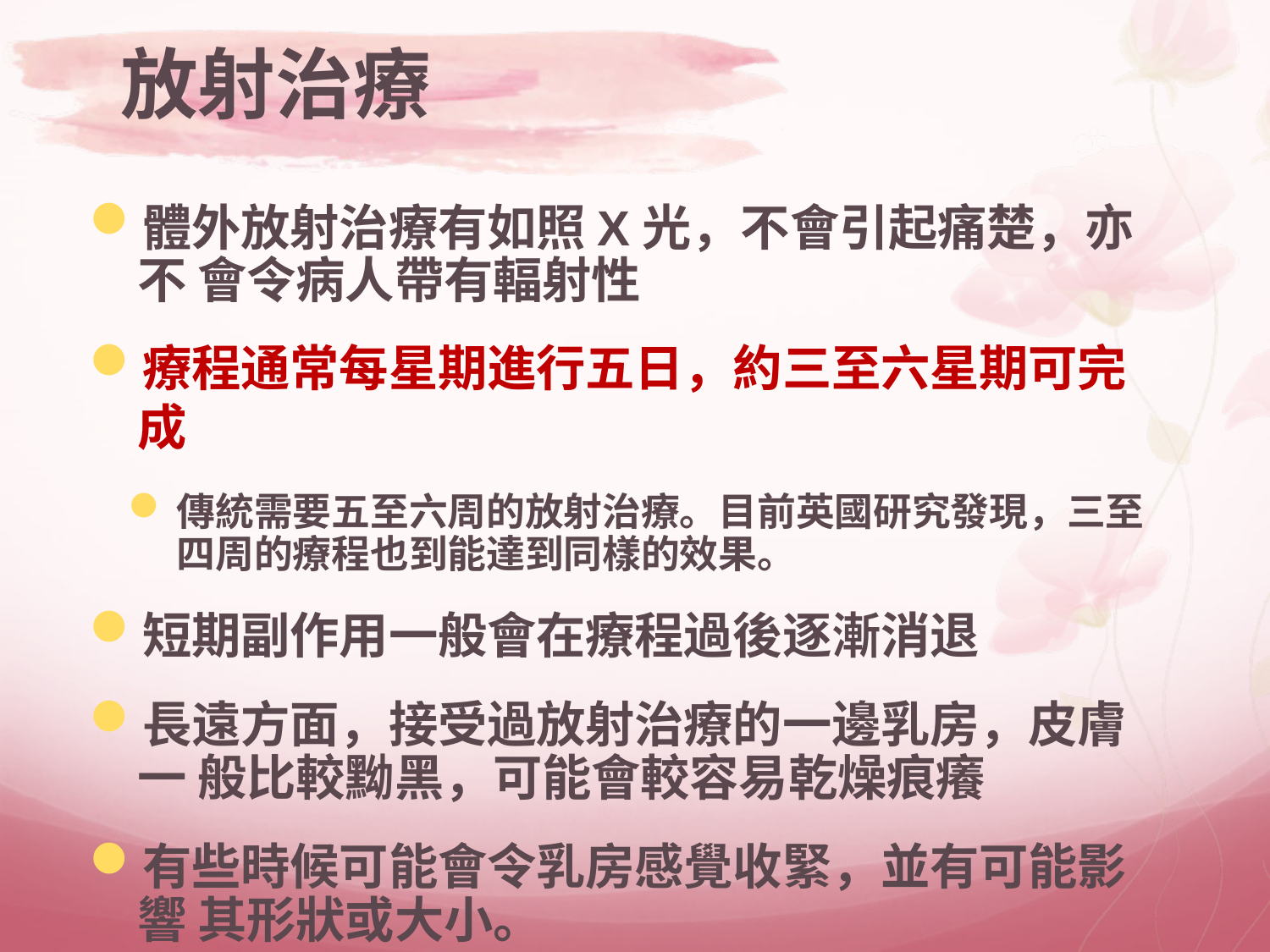

# 放射治療
體外放射治療有如照X光，不會引起痛楚，亦不 會令病人帶有輻射性
療程通常每星期進行五日，約三至六星期可完成
傳統需要五至六周的放射治療。目前英國研究發現，三至 四周的療程也到能達到同樣的效果。
短期副作用一般會在療程過後逐漸消退
長遠方面，接受過放射治療的一邊乳房，皮膚一 般比較黝黑，可能會較容易乾燥痕癢
有些時候可能會令乳房感覺收緊，並有可能影響 其形狀或大小。